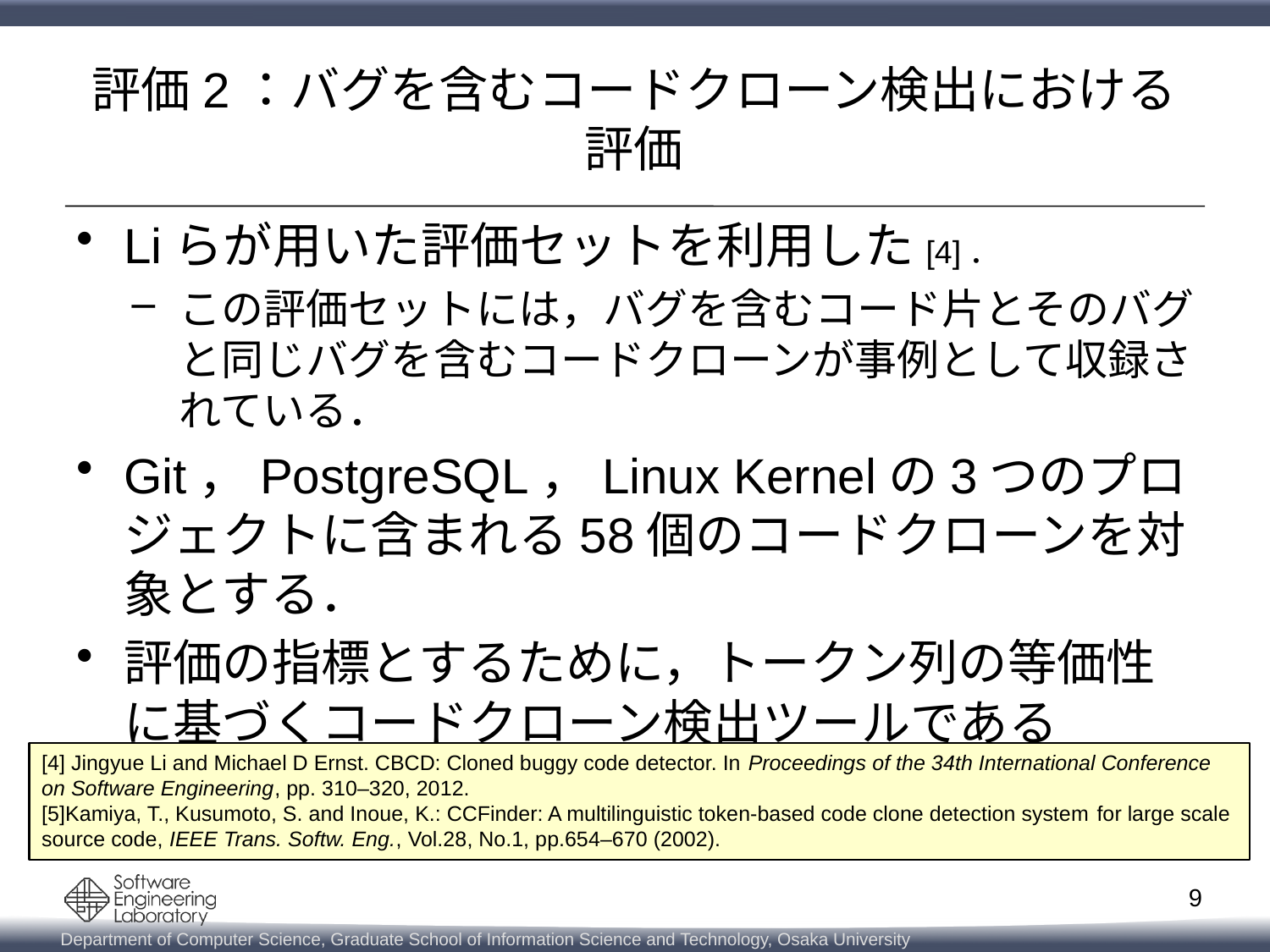

# 評価2：バグを含むコードクローン検出における評価
Liらが用いた評価セットを利用した[4]．
この評価セットには，バグを含むコード片とそのバグと同じバグを含むコードクローンが事例として収録されている．
Git，PostgreSQL，Linux Kernelの3つのプロジェクトに含まれる58個のコードクローンを対象とする．
評価の指標とするために，トークン列の等価性に基づくコードクローン検出ツールであるCCFinder[5]でも検出を行った．

[4] Jingyue Li and Michael D Ernst. CBCD: Cloned buggy code detector. In Proceedings of the 34th International Conference on Software Engineering, pp. 310–320, 2012.
[5]Kamiya, T., Kusumoto, S. and Inoue, K.: CCFinder: A multilinguistic token-based code clone detection system for large scale source code, IEEE Trans. Softw. Eng., Vol.28, No.1, pp.654–670 (2002).
9